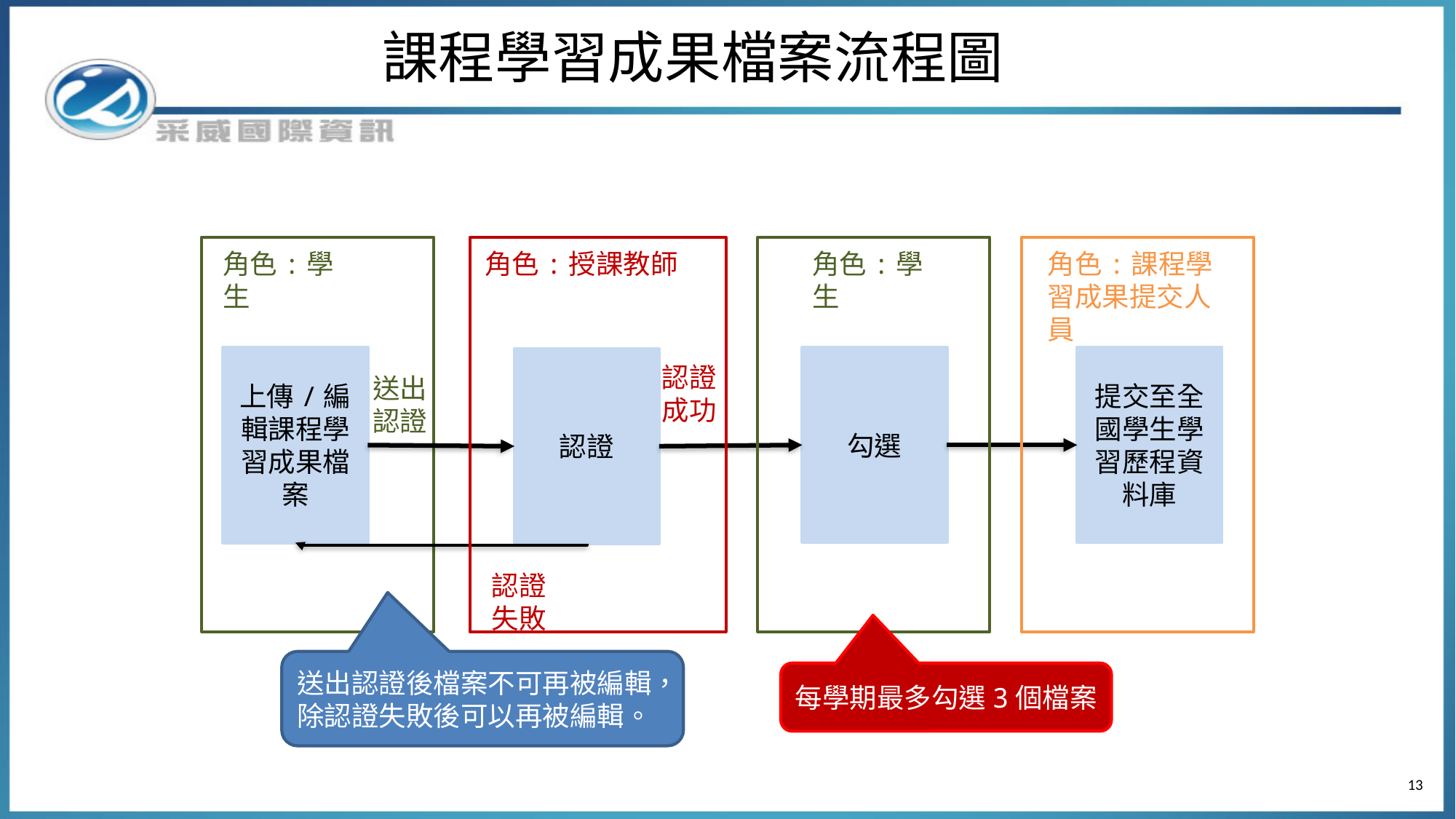

# 課程學習成果檔案流程圖

角色:學生
角色:授課教師
角色:學生
角色:課程學習成果提交人員
提交至全國學生學習歷程資料庫
勾選
上傳/編輯課程學習成果檔案
認證
認證成功
送出認證
認證失敗
送出認證後檔案不可再被編輯，除認證失敗後可以再被編輯。
每學期最多勾選3個檔案
13